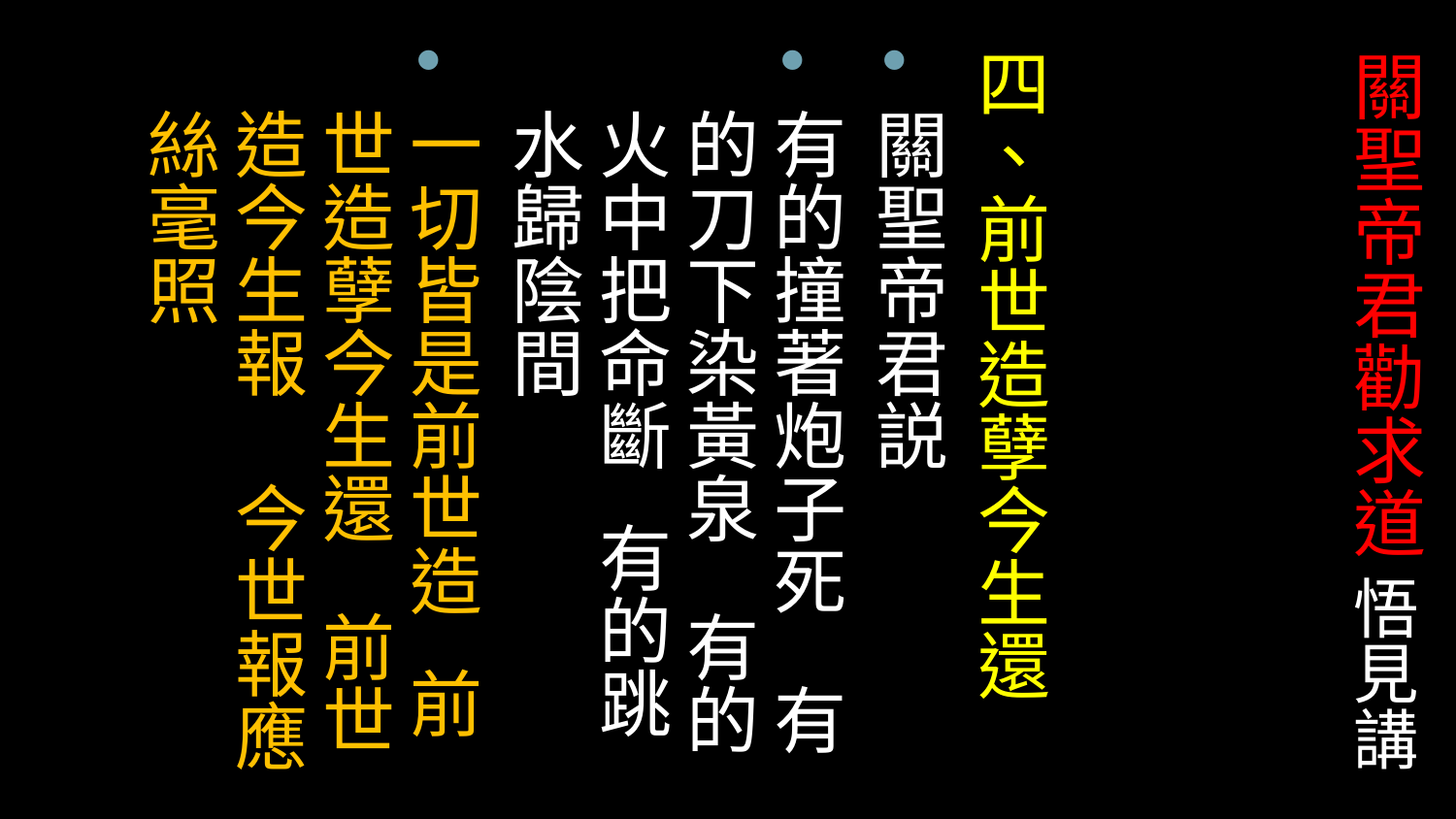

四、前世造孽今生還
關聖帝君説
有的撞著炮子死    有的刀下染黃泉    有的火中把命斷   有的跳水歸陰間
一切皆是前世造   前世造孽今生還    前世造今生報     今世報應絲毫照

# 關聖帝君勸求道 悟見講